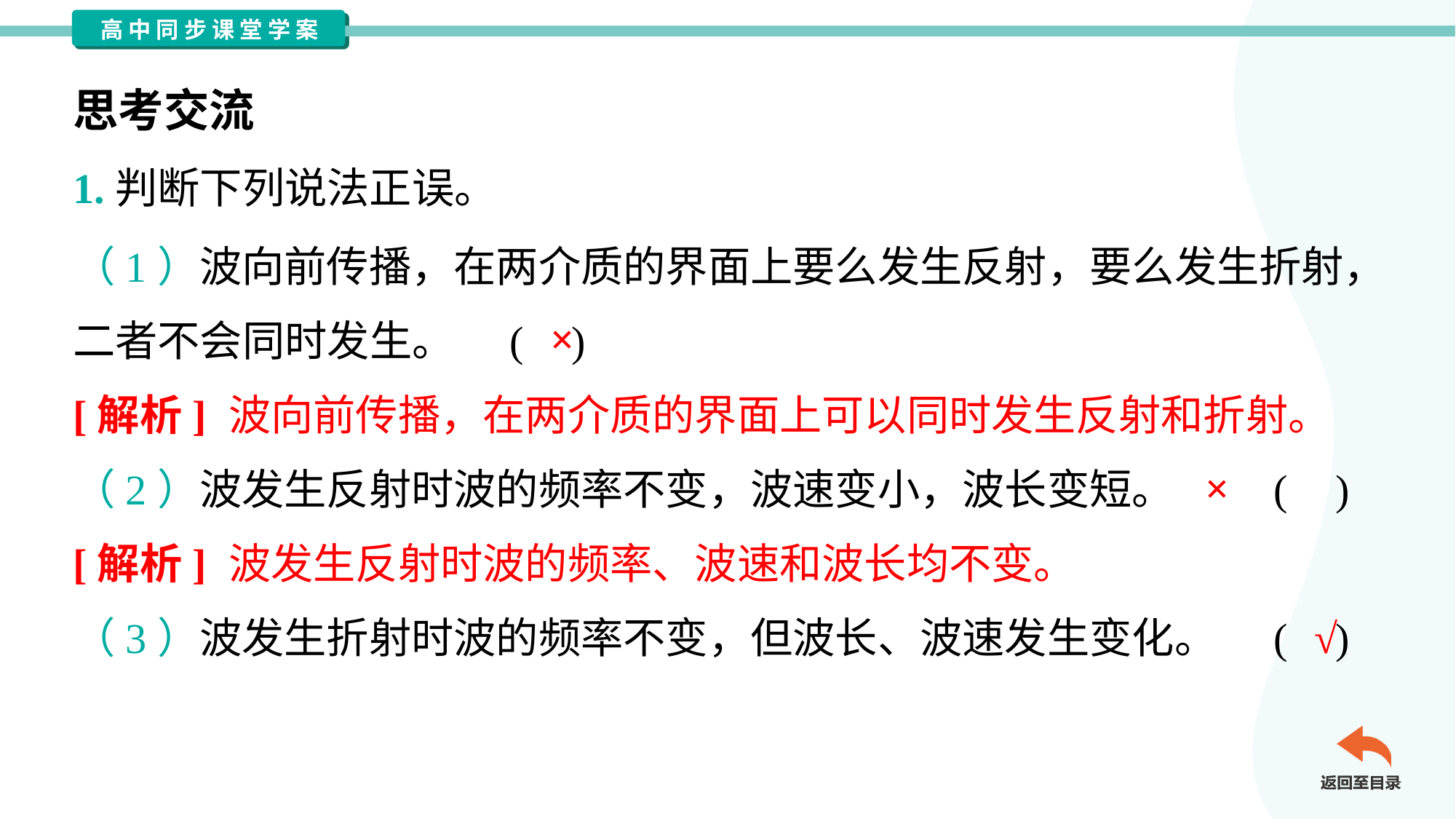

思考交流
1.判断下列说法正误。
（1）波向前传播，在两介质的界面上要么发生反射，要么发生折射，
二者不会同时发生。	(    )
×
[解析] 波向前传播，在两介质的界面上可以同时发生反射和折射。
×
（2）波发生反射时波的频率不变，波速变小，波长变短。	(    )
[解析] 波发生反射时波的频率、波速和波长均不变。
√
（3）波发生折射时波的频率不变，但波长、波速发生变化。	(    )